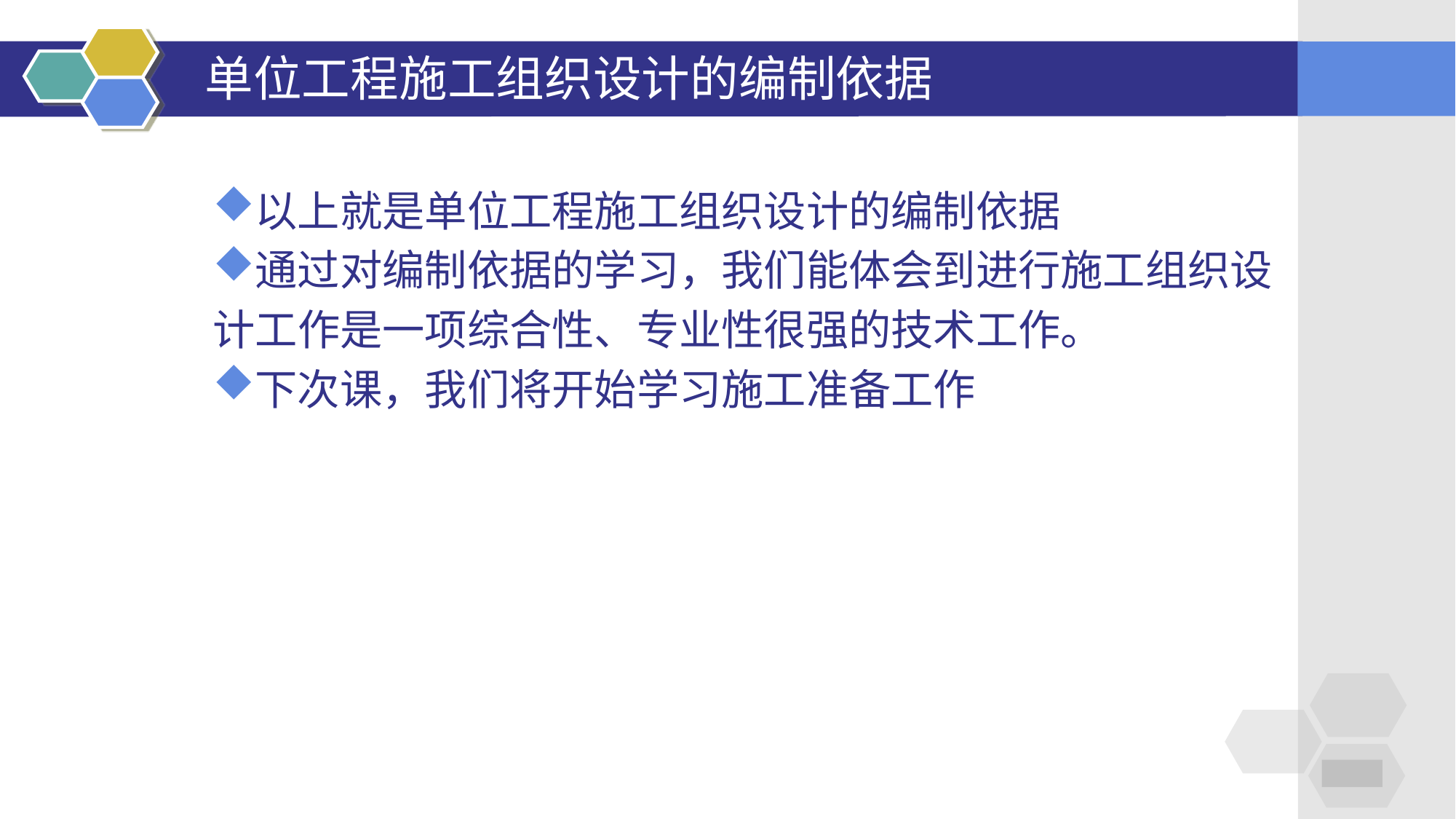

# 单位工程施工组织设计的编制依据
以上就是单位工程施工组织设计的编制依据
通过对编制依据的学习，我们能体会到进行施工组织设
计工作是一项综合性、专业性很强的技术工作。
下次课，我们将开始学习施工准备工作
6